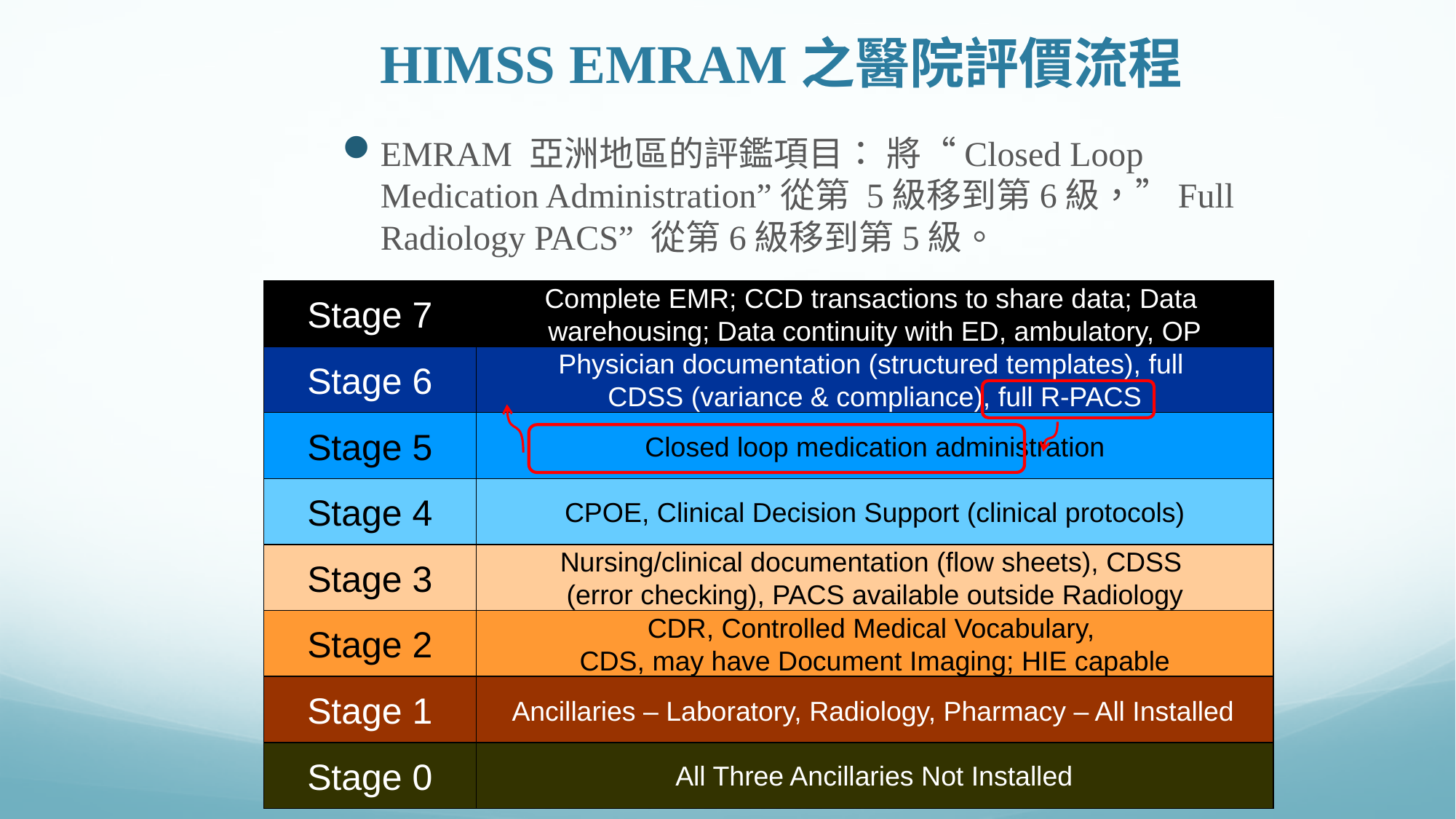

# HIMSS EMRAM之醫院評價流程
EMRAM 亞洲地區的評鑑項目： 將“Closed Loop Medication Administration”從第 5級移到第6級，”Full  Radiology PACS” 從第6級移到第5級。
Stage 7
Stage 6
Stage 5
Stage 4
Stage 3
Stage 2
Stage 1
Stage 0
Complete EMR; CCD transactions to share data; Data
warehousing; Data continuity with ED, ambulatory, OP
Physician documentation (structured templates), full
CDSS (variance & compliance), full R-PACS
Closed loop medication administration
CPOE, Clinical Decision Support (clinical protocols)
Nursing/clinical documentation (flow sheets), CDSS
(error checking), PACS available outside Radiology
CDR, Controlled Medical Vocabulary,
CDS, may have Document Imaging; HIE capable

Ancillaries – Laboratory, Radiology, Pharmacy – All Installed

All Three Ancillaries Not Installed

44